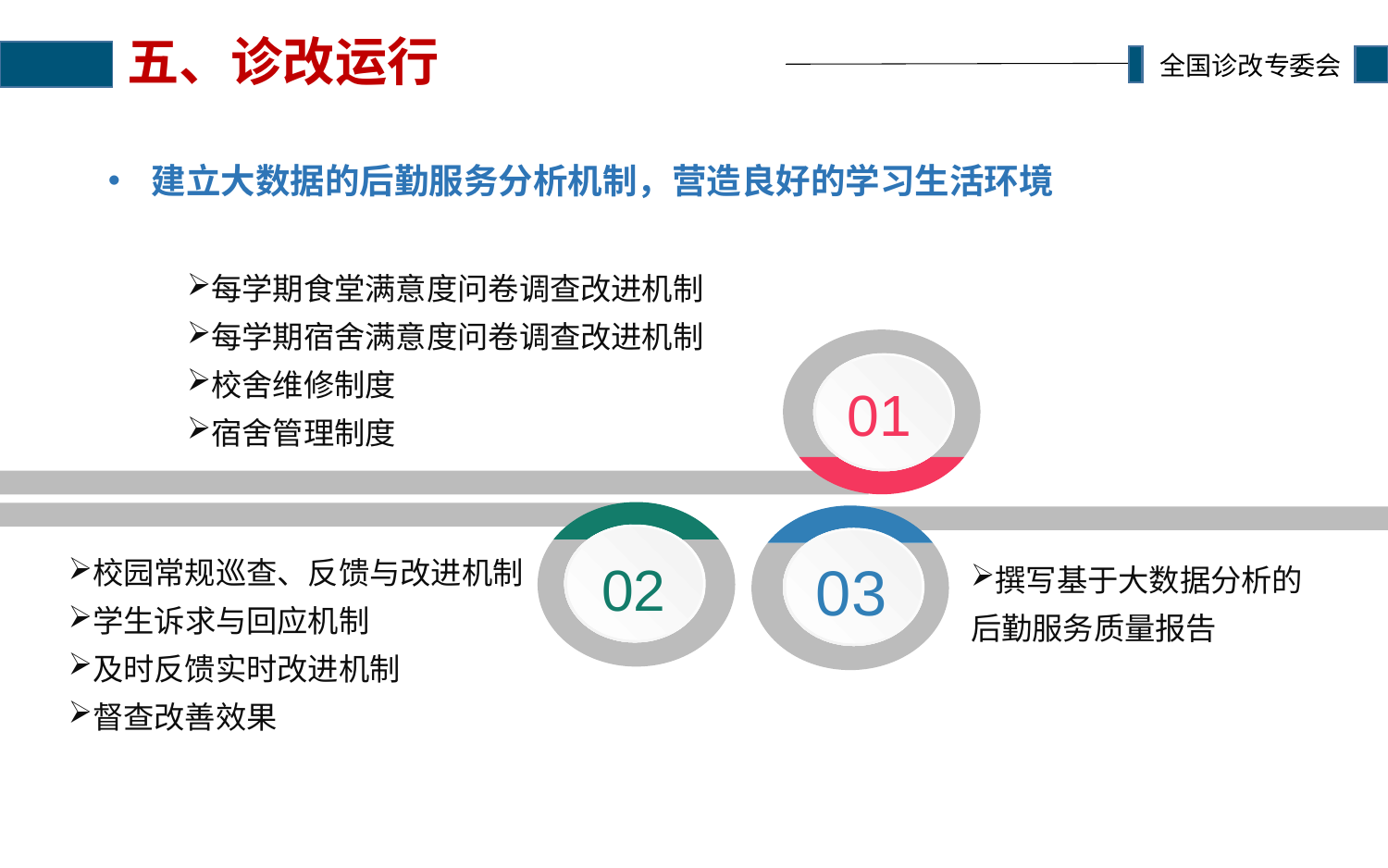

# 五、诊改运行
建立大数据的后勤服务分析机制，营造良好的学习生活环境
每学期食堂满意度问卷调查改进机制
每学期宿舍满意度问卷调查改进机制
校舍维修制度
宿舍管理制度

01

02

03
校园常规巡查、反馈与改进机制
学生诉求与回应机制
及时反馈实时改进机制
督查改善效果
撰写基于大数据分析的后勤服务质量报告